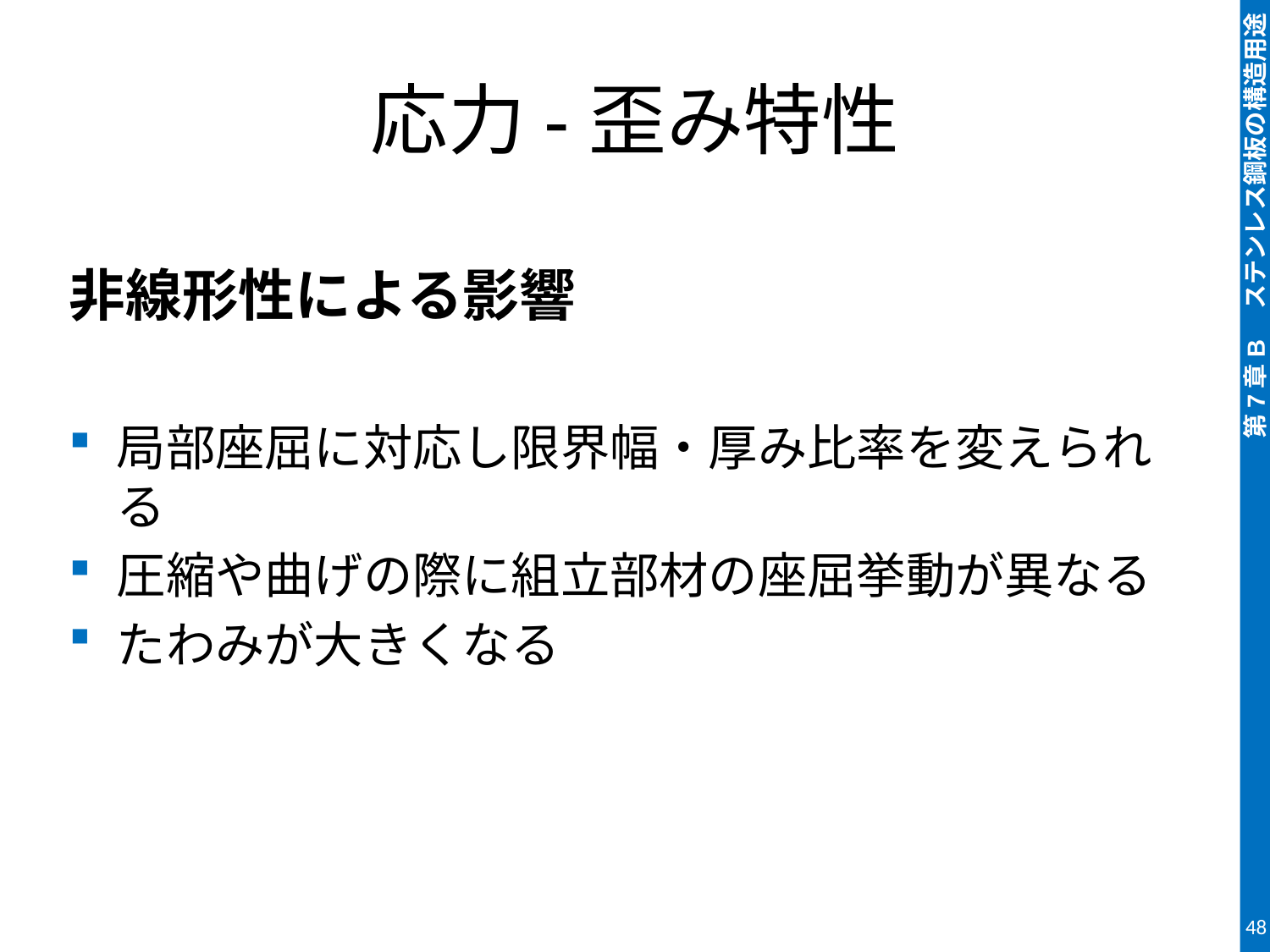

# 応力-歪み特性
非線形性による影響

局部座屈に対応し限界幅・厚み比率を変えられる
圧縮や曲げの際に組立部材の座屈挙動が異なる
たわみが大きくなる

48